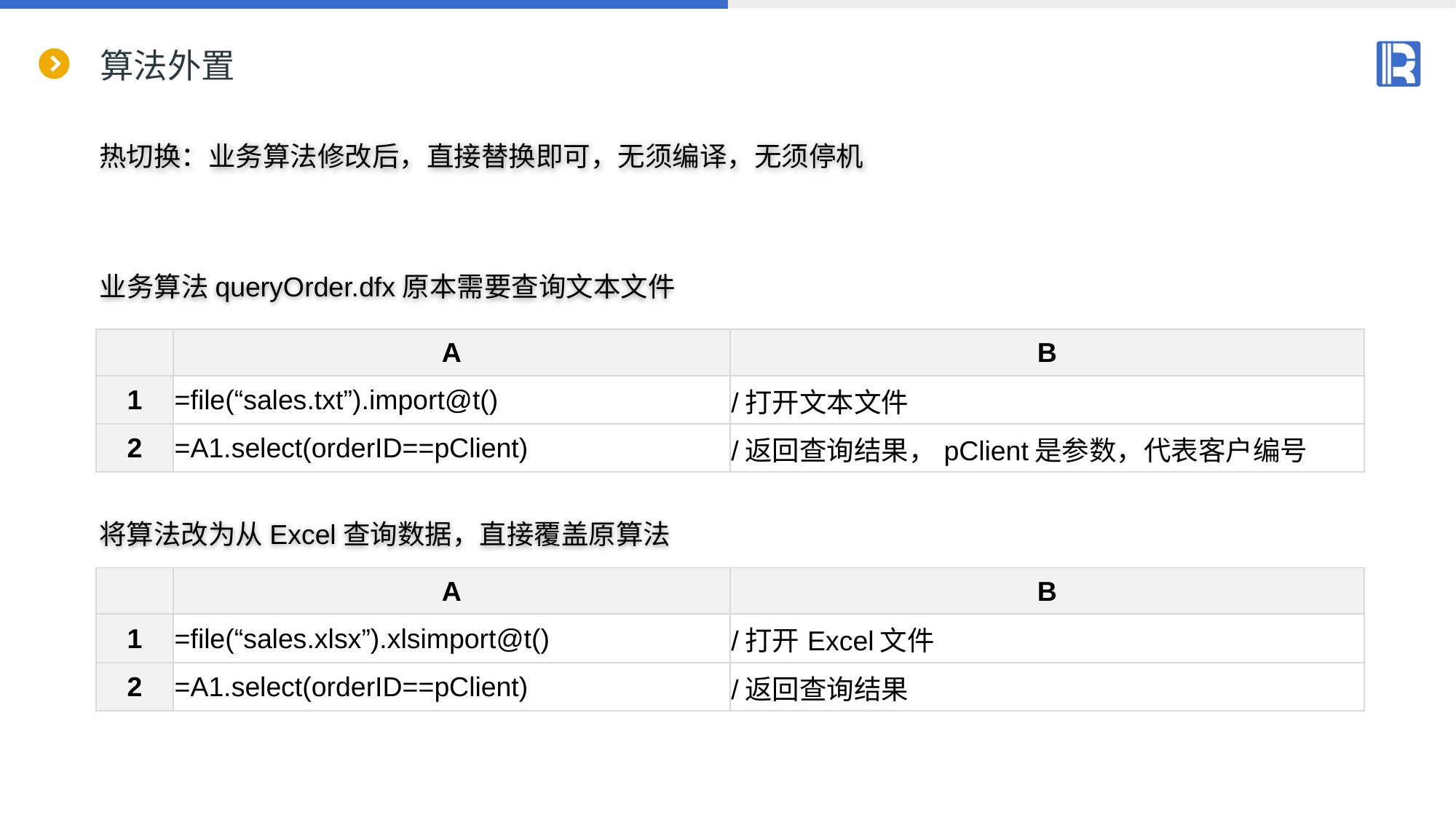

# 算法外置
热切换：业务算法修改后，直接替换即可，无须编译，无须停机
业务算法queryOrder.dfx原本需要查询文本文件
|  | A | B |
| --- | --- | --- |
| 1 | =file(“sales.txt”).import@t() | /打开文本文件 |
| 2 | =A1.select(orderID==pClient) | /返回查询结果，pClient是参数，代表客户编号 |
将算法改为从Excel查询数据，直接覆盖原算法
|  | A | B |
| --- | --- | --- |
| 1 | =file(“sales.xlsx”).xlsimport@t() | /打开Excel文件 |
| 2 | =A1.select(orderID==pClient) | /返回查询结果 |